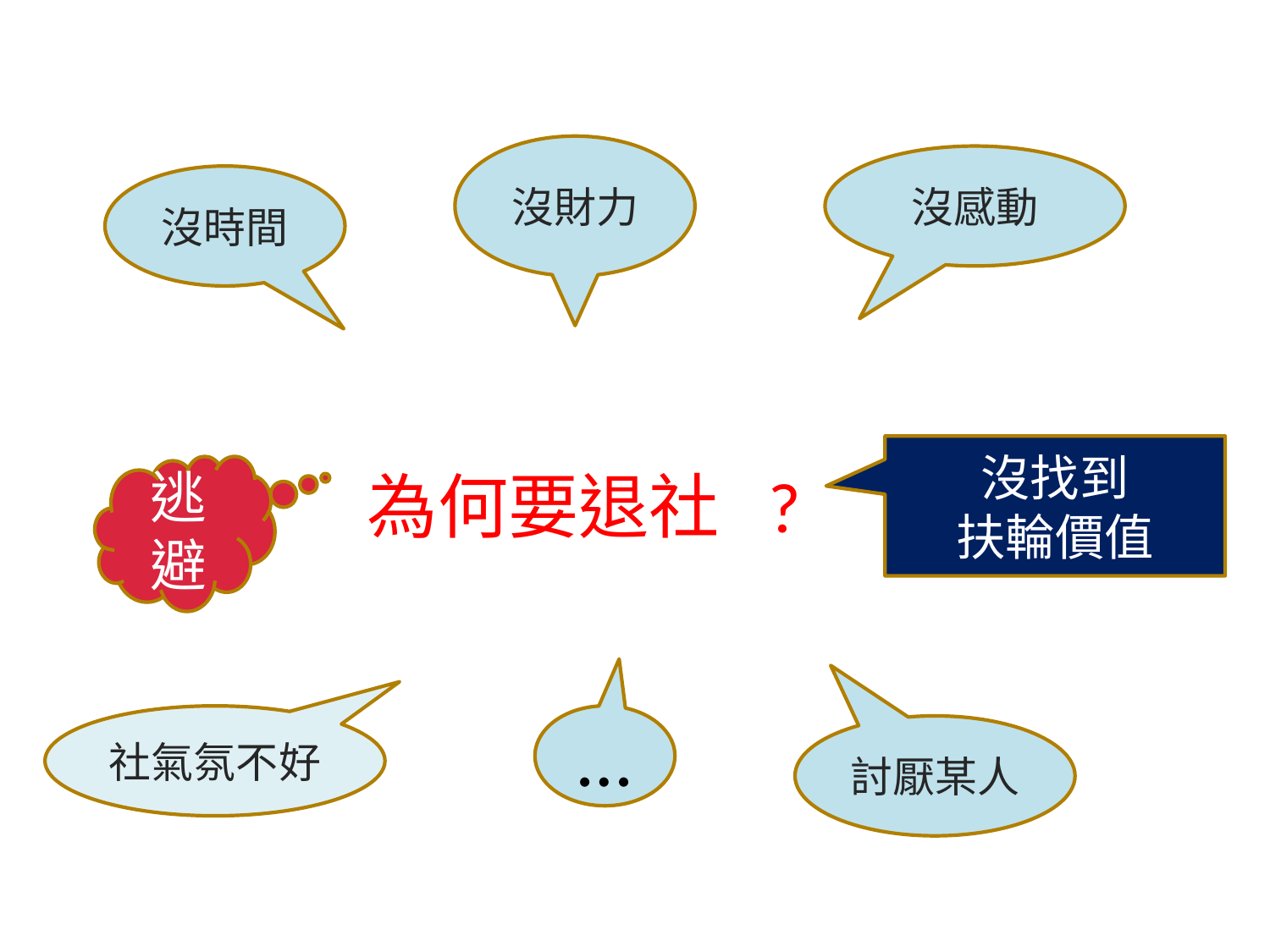

#

沒財力
沒感動
沒時間

沒找到
扶輪價值
逃避
為何要退社  ?

社氣氛不好
…
討厭某人